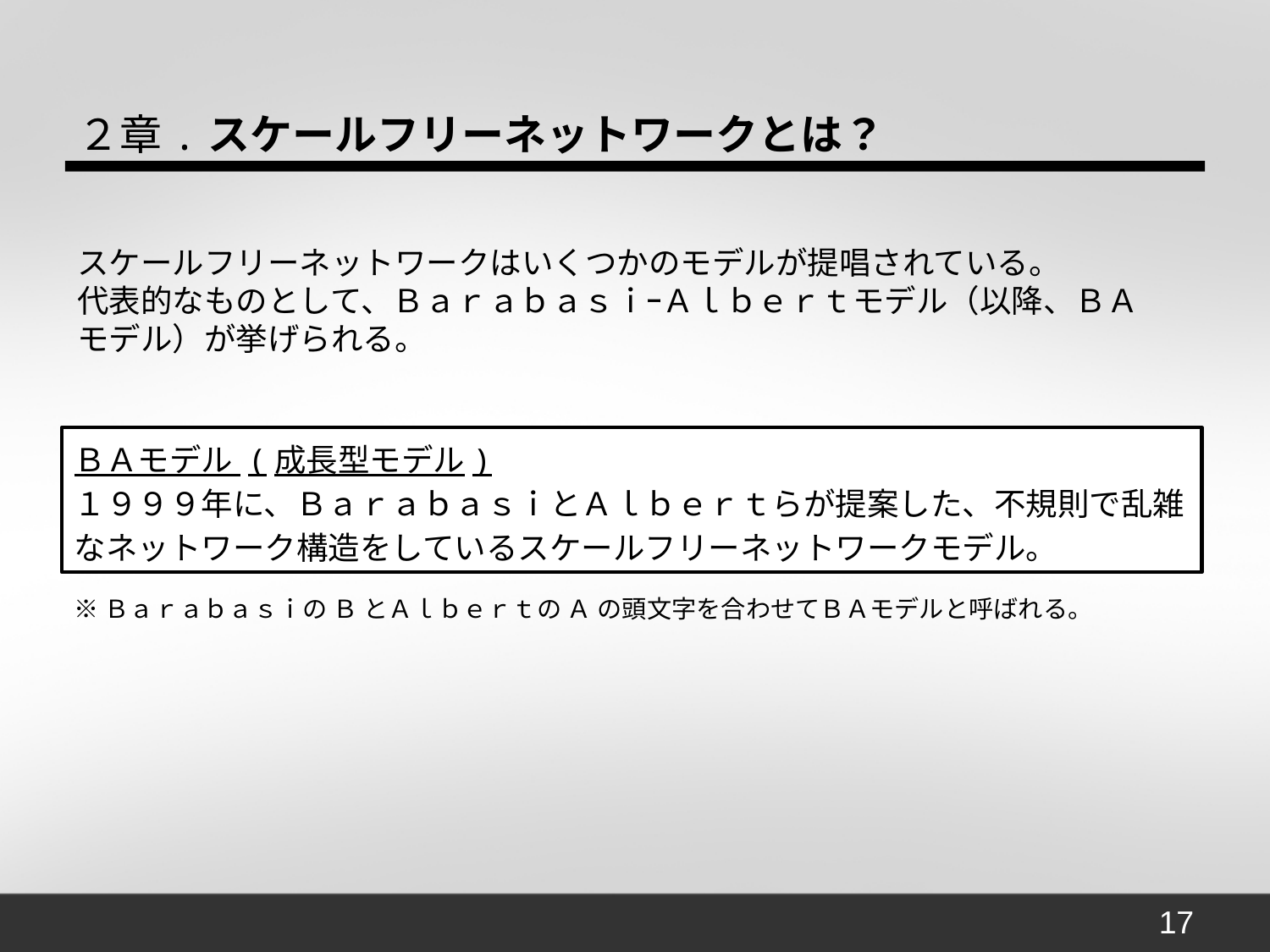

２章.スケールフリーネットワークとは？
スケールフリーネットワークはいくつかのモデルが提唱されている。
代表的なものとして、ＢａｒａｂａｓｉｰＡｌｂｅｒｔモデル（以降、ＢＡモデル）が挙げられる。
ＢＡモデル (成長型モデル)
１９９９年に、ＢａｒａｂａｓｉとＡｌｂｅｒｔらが提案した、不規則で乱雑なネットワーク構造をしているスケールフリーネットワークモデル。
※Ｂａｒａｂａｓｉの Ｂ とＡｌｂｅｒｔの Ａ の頭文字を合わせてＢＡモデルと呼ばれる。
17